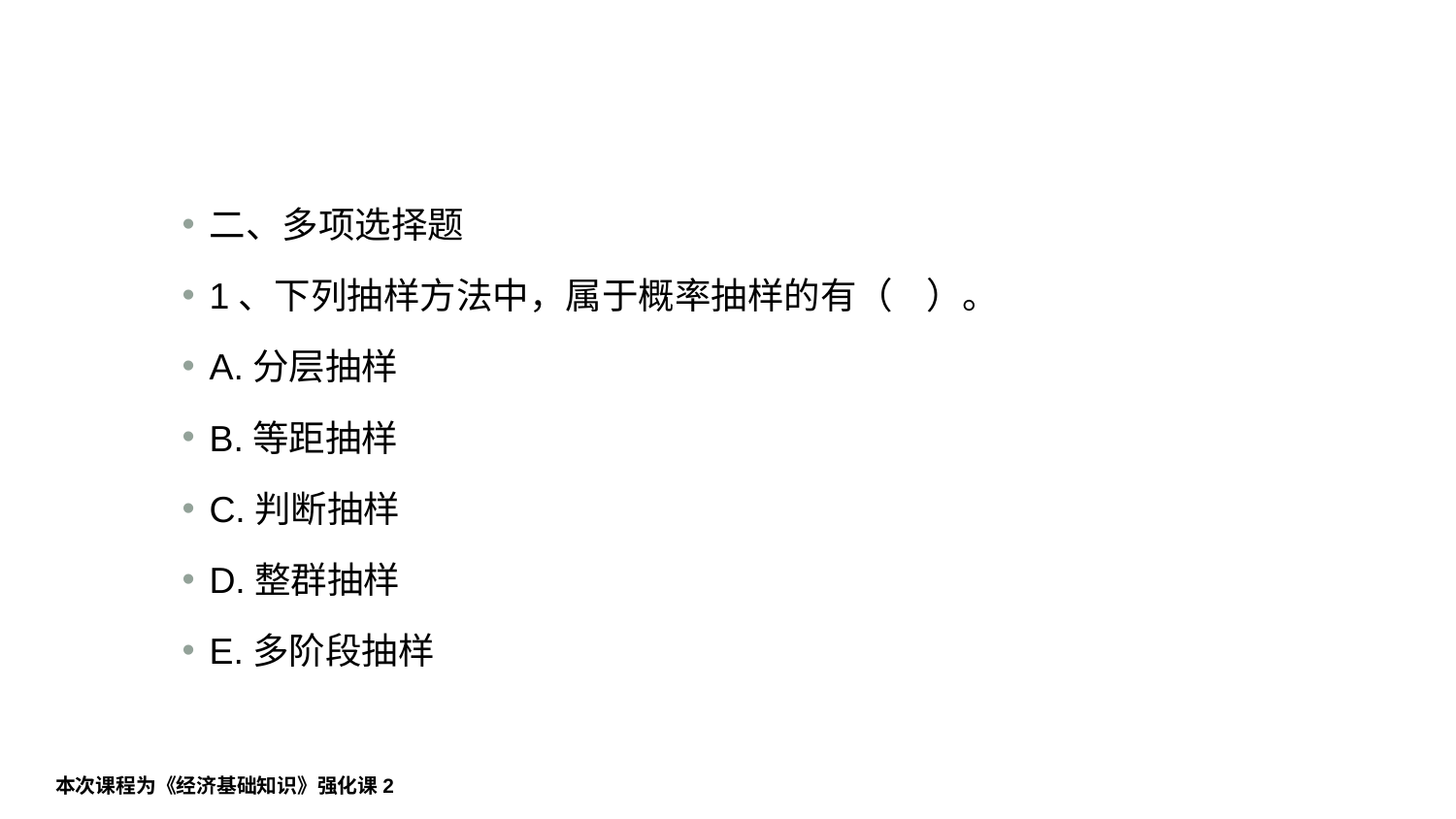

#
二、多项选择题
1、下列抽样方法中，属于概率抽样的有（    ）。
A.分层抽样
B.等距抽样
C.判断抽样
D.整群抽样
E.多阶段抽样